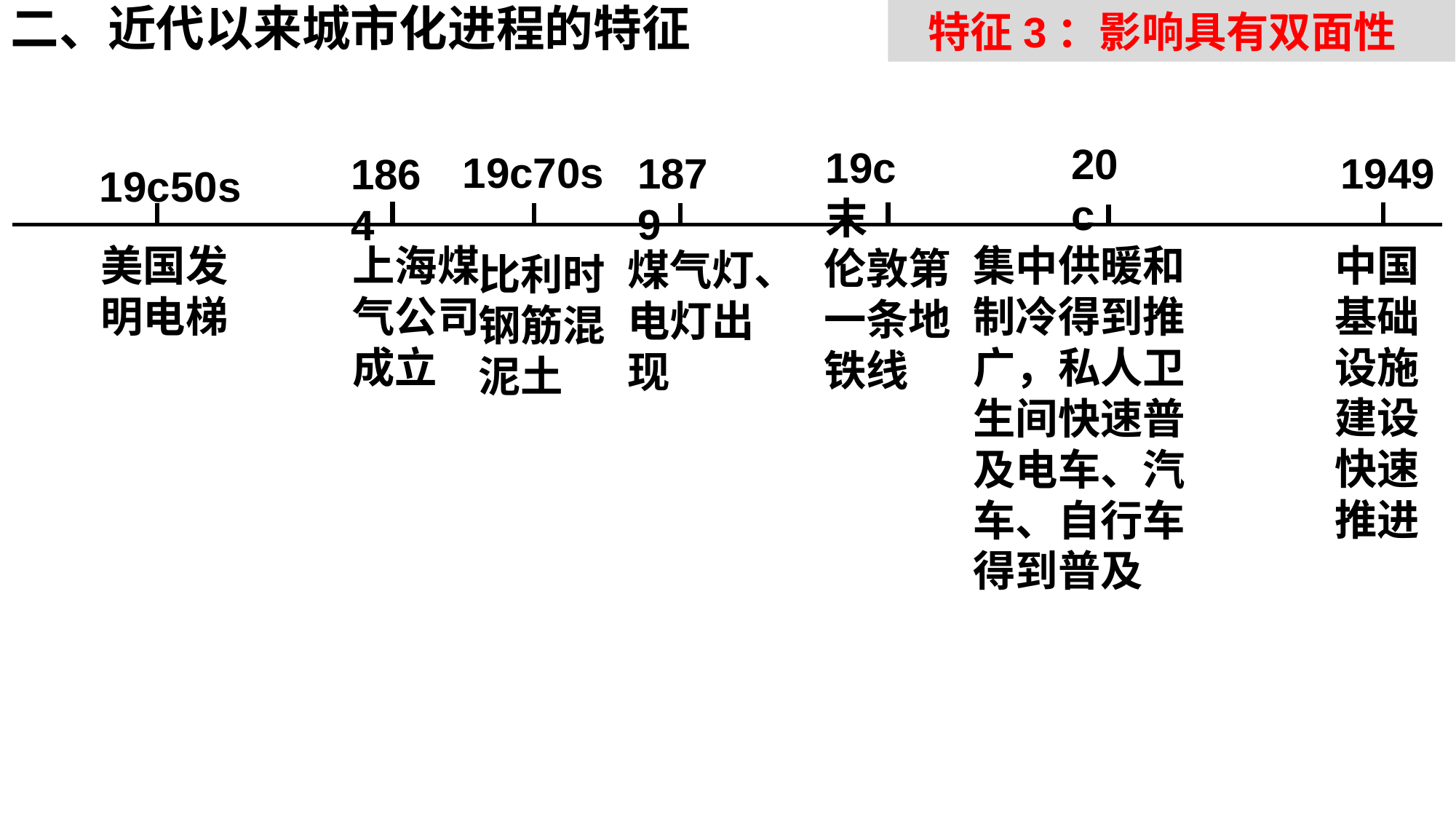

特征3：影响具有双面性
二、近代以来城市化进程的特征
20c
19c末
19c70s
1949
1879
1864
19c50s
美国发明电梯
上海煤气公司成立
集中供暖和制冷得到推广，私人卫生间快速普及电车、汽车、自行车得到普及
中国基础设施建设快速推进
伦敦第一条地铁线
煤气灯、电灯出现
比利时钢筋混泥土